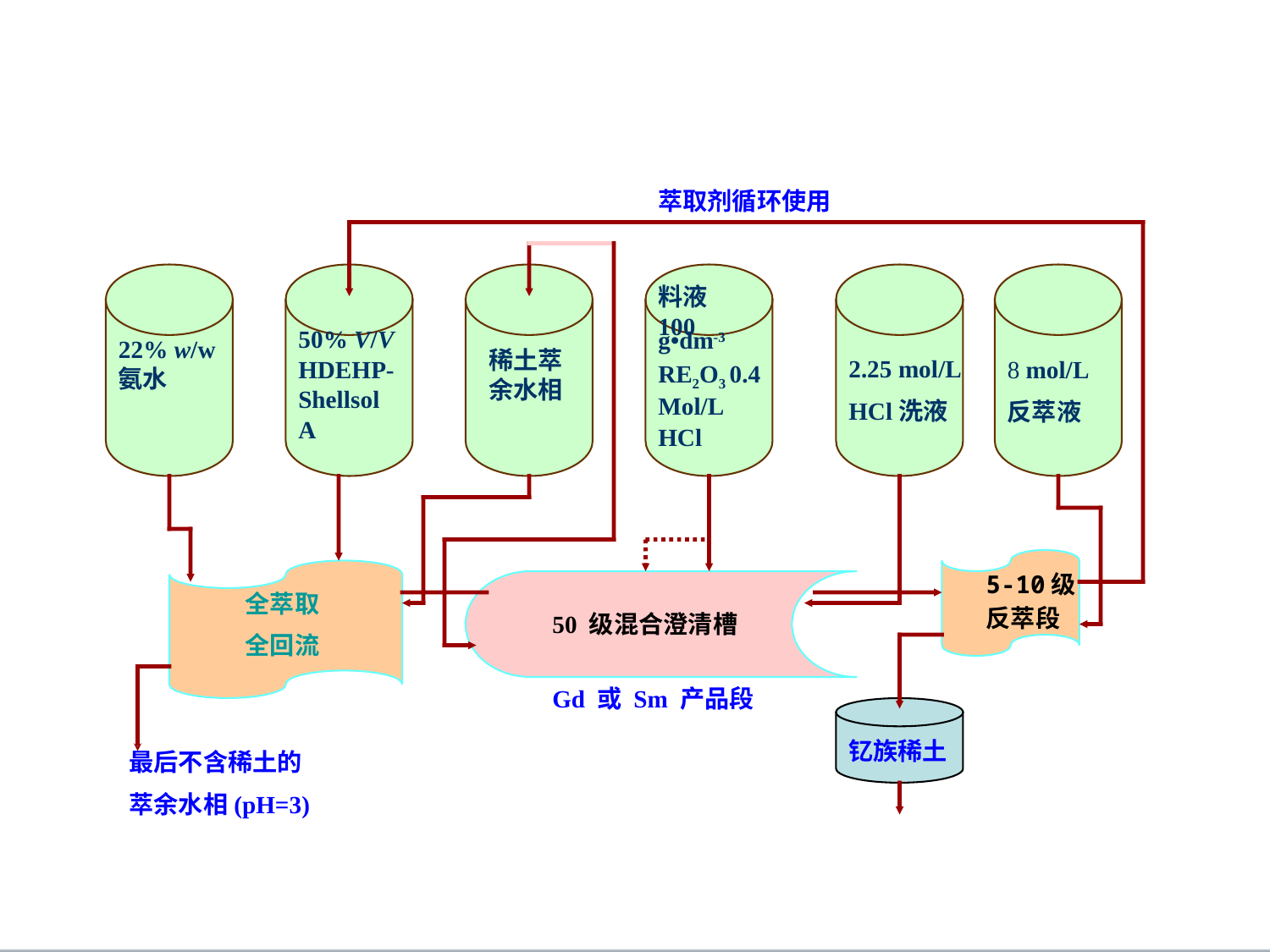

萃取剂循环使用

料液100
22% w/w氨水
50% V/V
HDEHP-
Shellsol
A
g•dm-3
RE2O3 0.4
Mol/L
HCl
稀土萃余水相
2.25 mol/L
HCl洗液
8 mol/L
反萃液

5-10级
反萃段
全萃取
全回流

50 级混合澄清槽

Gd 或 Sm 产品段

钇族稀土
最后不含稀土的
萃余水相(pH=3)